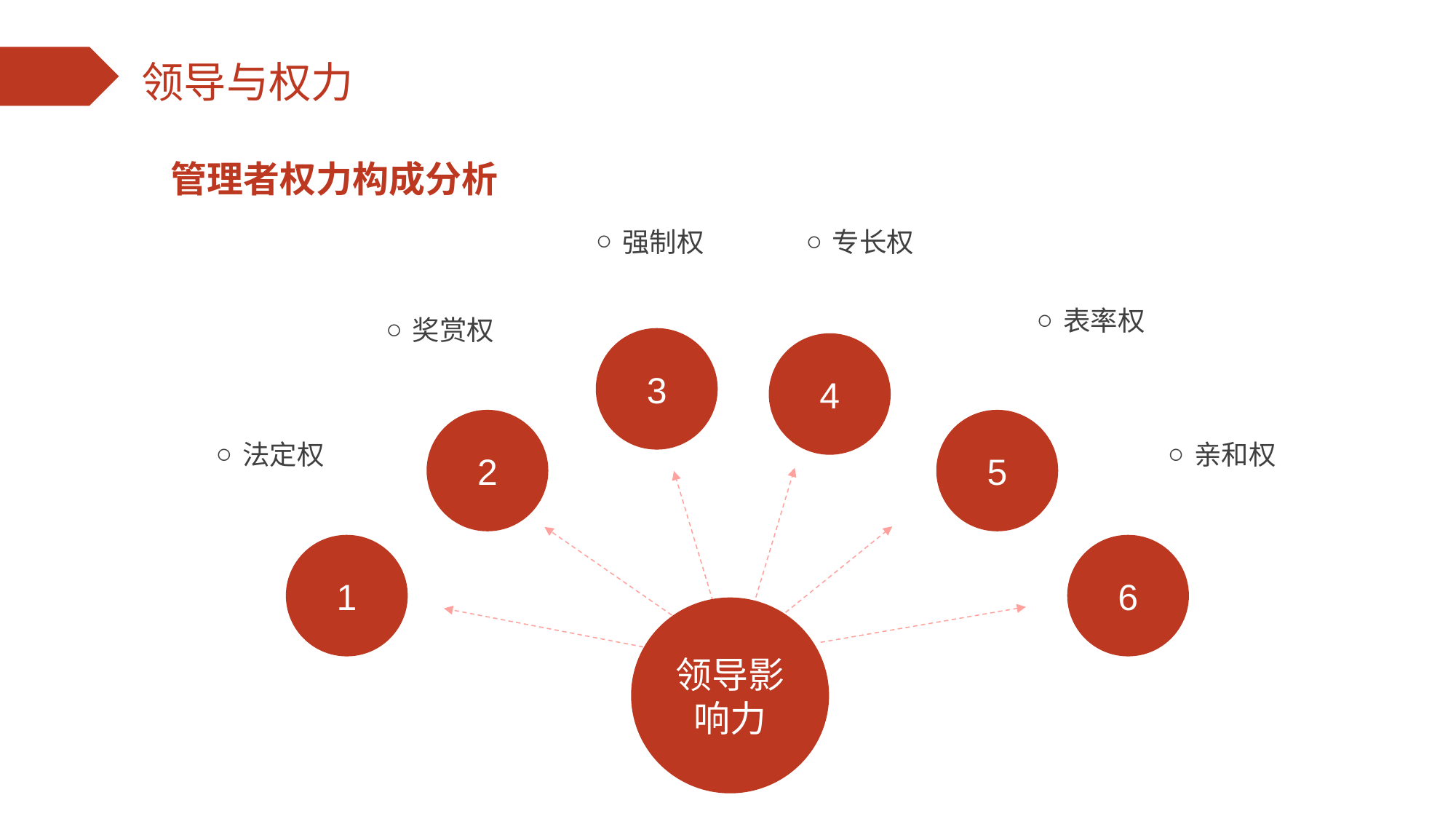

管理者权力构成分析
强制权
专长权
表率权
奖赏权
3
4
2
5
法定权
亲和权

1
6

领导影响力